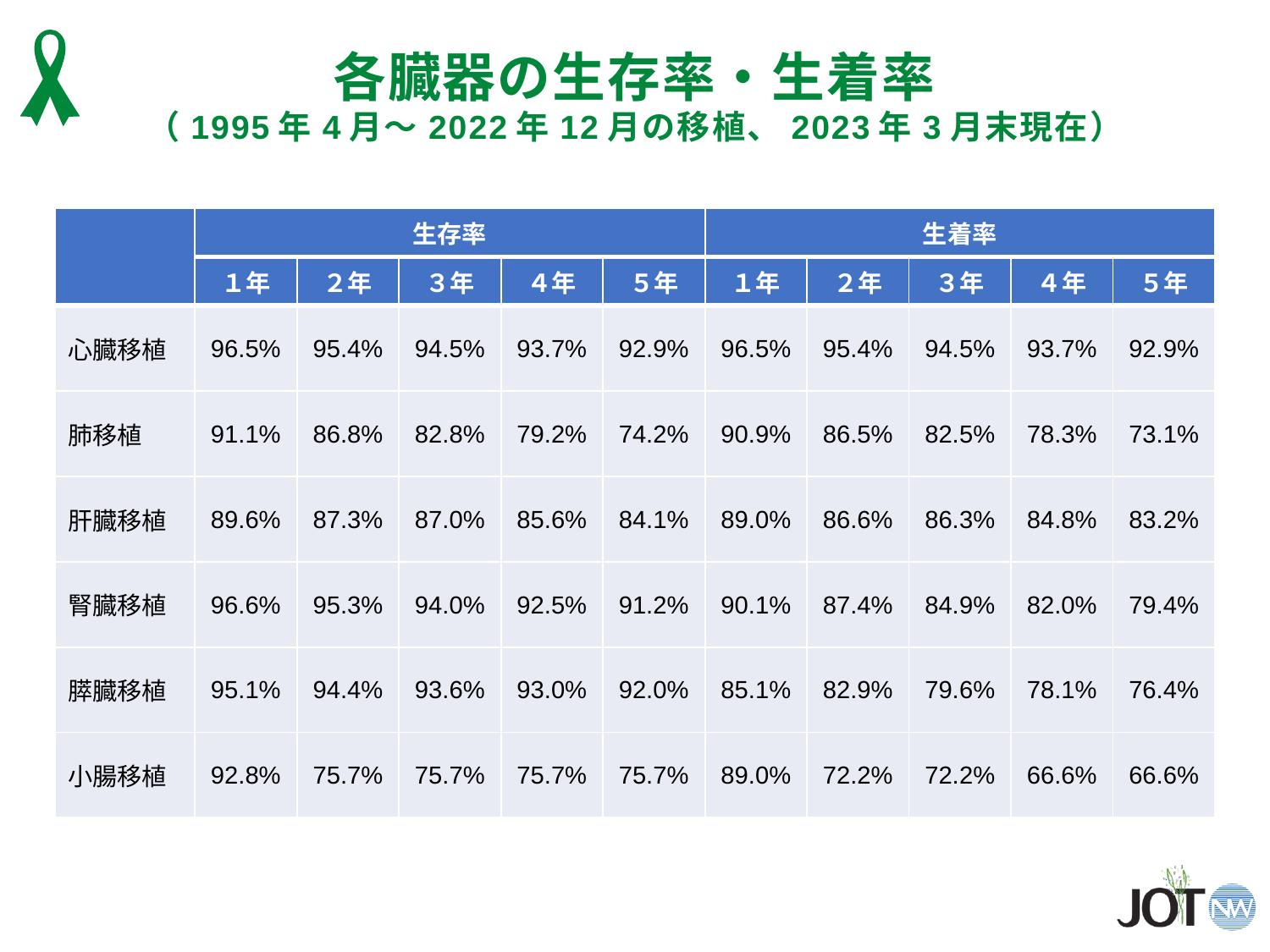

各臓器の生存率・生着率
（1995年4月～2022年12月の移植、2023年3月末現在）
|  | 生存率 |  |  |  |  | 生着率 |  |  |  |  |
| --- | --- | --- | --- | --- | --- | --- | --- | --- | --- | --- |
|  | １年 | ２年 | ３年 | ４年 | ５年 | １年 | ２年 | ３年 | ４年 | ５年 |
| 心臓移植 | 96.5% | 95.4% | 94.5% | 93.7% | 92.9% | 96.5% | 95.4% | 94.5% | 93.7% | 92.9% |
| 肺移植 | 91.1% | 86.8% | 82.8% | 79.2% | 74.2% | 90.9% | 86.5% | 82.5% | 78.3% | 73.1% |
| 肝臓移植 | 89.6% | 87.3% | 87.0% | 85.6% | 84.1% | 89.0% | 86.6% | 86.3% | 84.8% | 83.2% |
| 腎臓移植 | 96.6% | 95.3% | 94.0% | 92.5% | 91.2% | 90.1% | 87.4% | 84.9% | 82.0% | 79.4% |
| 膵臓移植 | 95.1% | 94.4% | 93.6% | 93.0% | 92.0% | 85.1% | 82.9% | 79.6% | 78.1% | 76.4% |
| 小腸移植 | 92.8% | 75.7% | 75.7% | 75.7% | 75.7% | 89.0% | 72.2% | 72.2% | 66.6% | 66.6% |